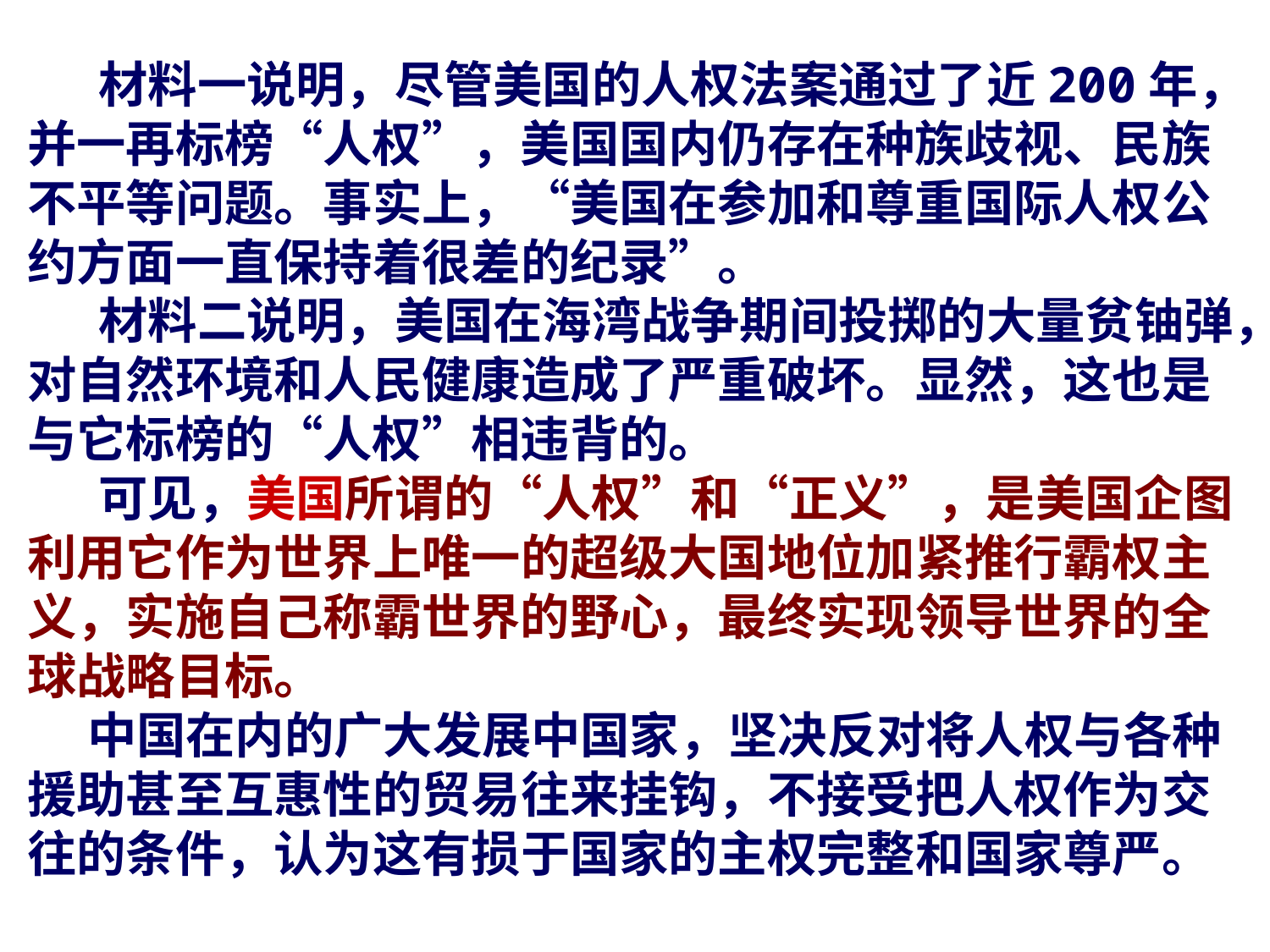

材料一说明，尽管美国的人权法案通过了近200年，并一再标榜“人权”，美国国内仍存在种族歧视、民族不平等问题。事实上，“美国在参加和尊重国际人权公约方面一直保持着很差的纪录”。
  材料二说明，美国在海湾战争期间投掷的大量贫铀弹，对自然环境和人民健康造成了严重破坏。显然，这也是与它标榜的“人权”相违背的。
  可见，美国所谓的“人权”和“正义”，是美国企图利用它作为世界上唯一的超级大国地位加紧推行霸权主义，实施自己称霸世界的野心，最终实现领导世界的全球战略目标。
 中国在内的广大发展中国家，坚决反对将人权与各种援助甚至互惠性的贸易往来挂钩，不接受把人权作为交往的条件，认为这有损于国家的主权完整和国家尊严。